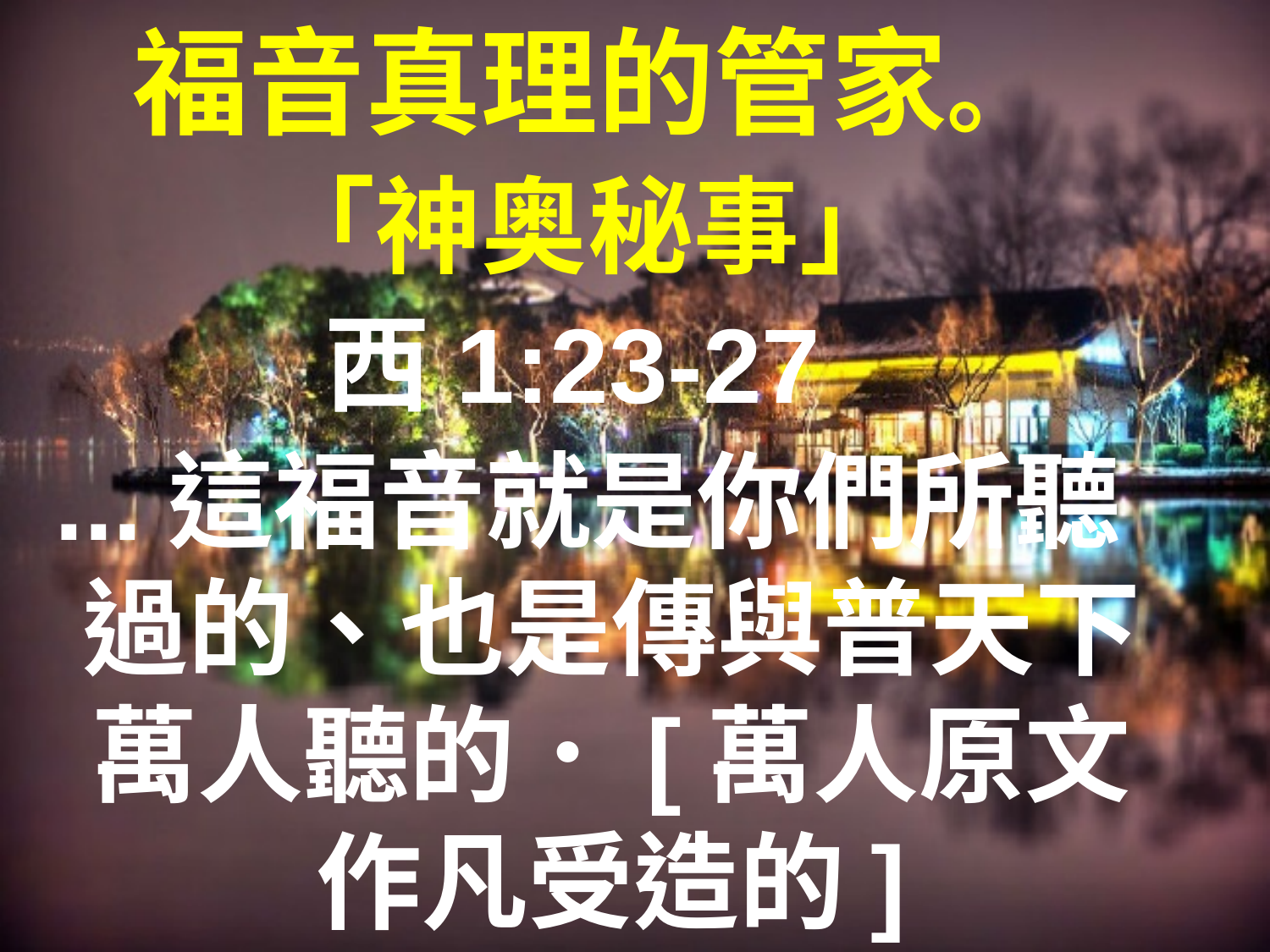

福音真理的管家。
「神奥秘事」
西1:23-27
...這福音就是你們所聽過的、也是傳與普天下萬人聽的．[萬人原文作凡受造的]